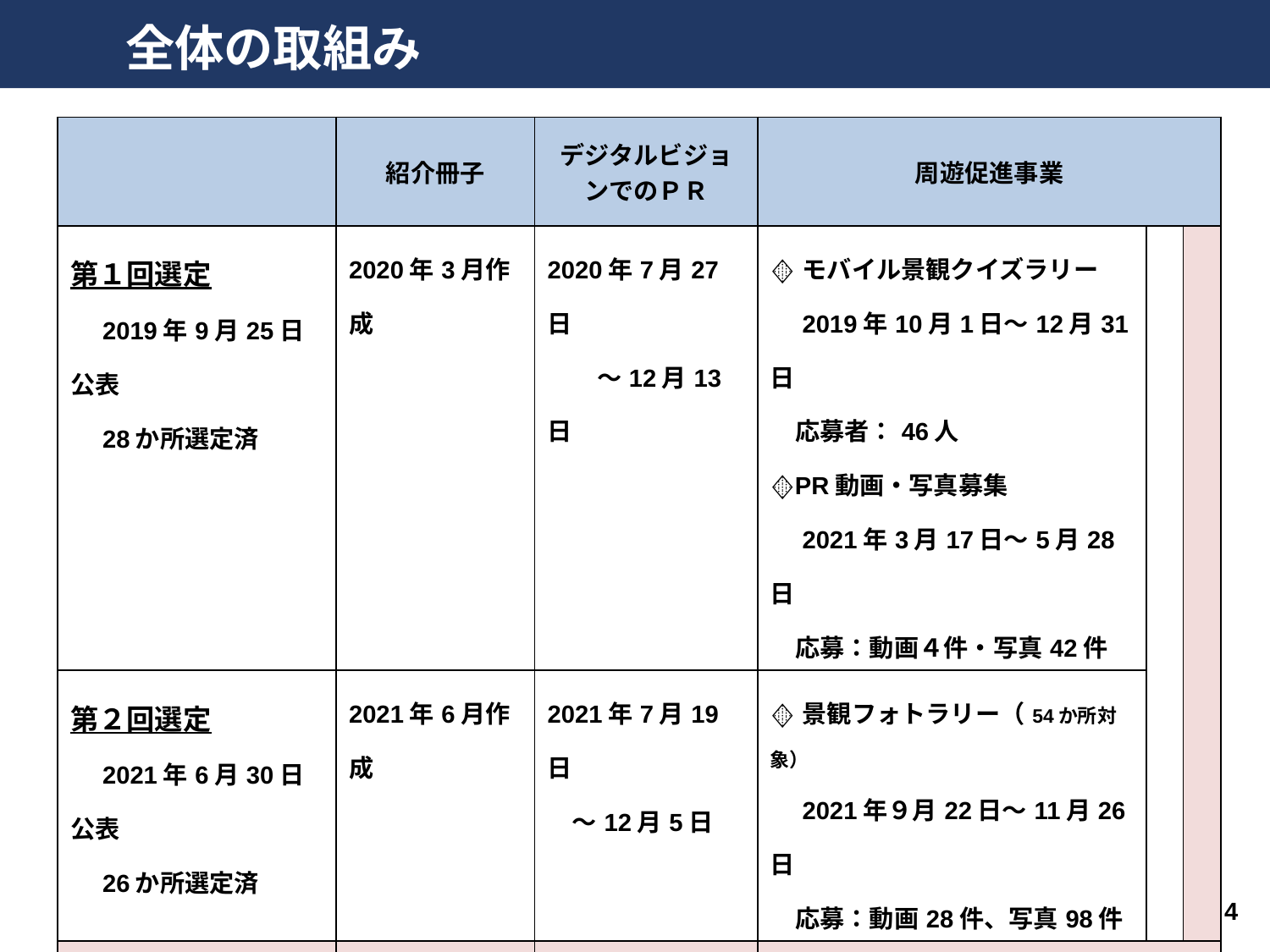

全体の取組み
|  | 紹介冊子 | デジタルビジョンでのＰＲ | 周遊促進事業 |  |  |
| --- | --- | --- | --- | --- | --- |
| 第１回選定 　2019年9月25日公表 　28か所選定済 | 2020年3月作成 | 2020年7月27日 　　～12月13日 | 🔶モバイル景観クイズラリー 　2019年10月1日～12月31日 　応募者：46人 🔶PR動画・写真募集 　2021年3月17日～5月28日 　応募：動画４件・写真42件 |  |  |
| 第２回選定 　2021年6月30日公表 　26か所選定済 | 2021年6月作成 | 2021年7月19日 　～12月5日 | 🔶景観フォトラリー（54か所対象） 　2021年９月22日～11月26日 　応募：動画28件、写真98件 |  |  |
| 第３回選定 　26か所選定済 | 2022年９月 作成予定 | 2022年秋頃実施予定 | 🔶景観フォトラリー 　80か所対象 　（11月下旬予定） |  |  |
4